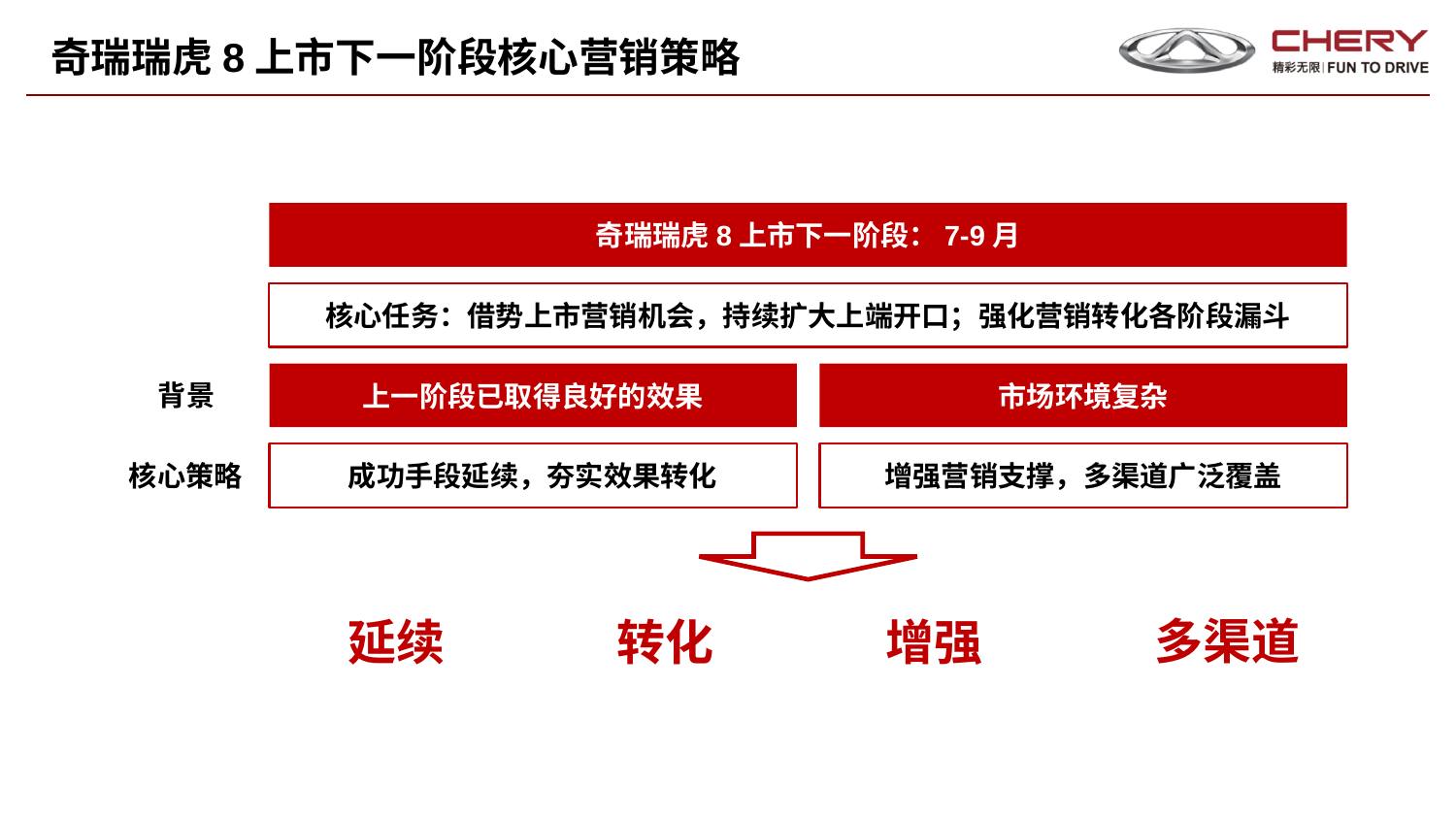

奇瑞瑞虎8上市下一阶段核心营销策略
奇瑞瑞虎8上市下一阶段：7-9月
核心任务：借势上市营销机会，持续扩大上端开口；强化营销转化各阶段漏斗
上一阶段已取得良好的效果
市场环境复杂
背景
成功手段延续，夯实效果转化
增强营销支撑，多渠道广泛覆盖
核心策略

多渠道
增强
延续
转化